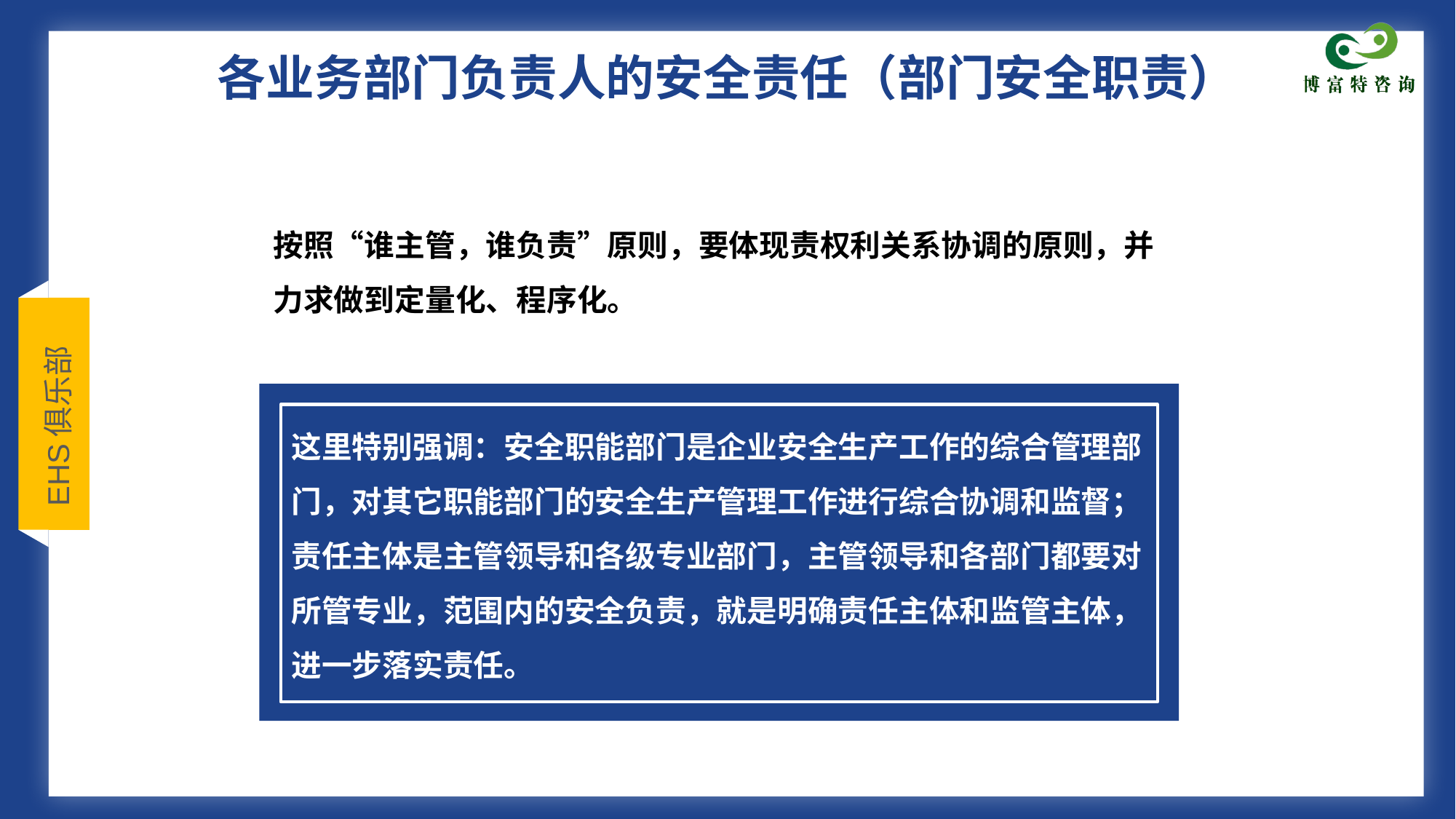

各业务部门负责人的安全责任（部门安全职责）
按照“谁主管，谁负责”原则，要体现责权利关系协调的原则，并力求做到定量化、程序化。

这里特别强调：安全职能部门是企业安全生产工作的综合管理部门，对其它职能部门的安全生产管理工作进行综合协调和监督；责任主体是主管领导和各级专业部门，主管领导和各部门都要对所管专业，范围内的安全负责，就是明确责任主体和监管主体，进一步落实责任。